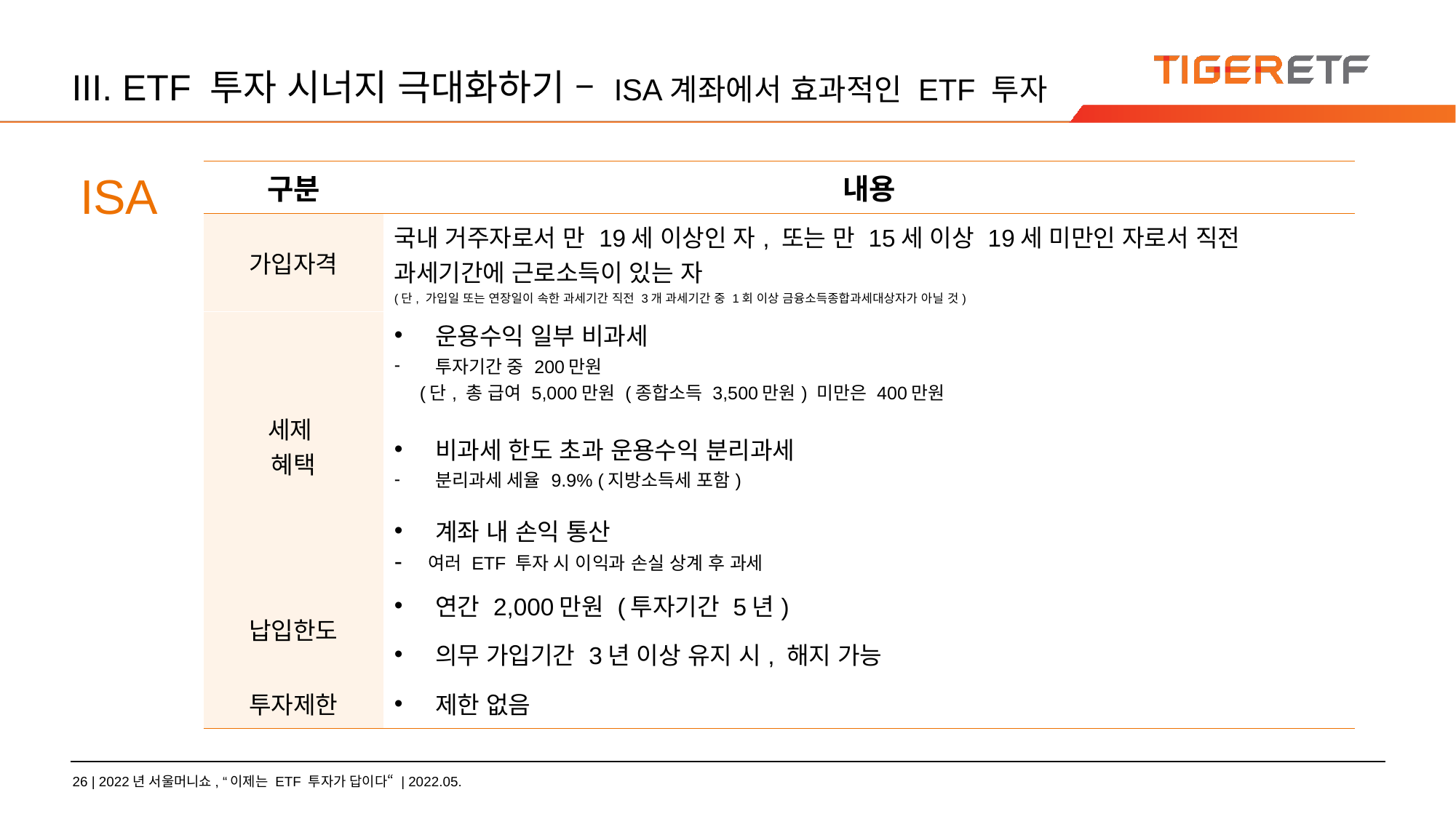

# III. ETF 투자 시너지 극대화하기 – ISA계좌에서 효과적인 ETF 투자
ISA
| 구분 | 내용 |
| --- | --- |
| 가입자격 | 국내 거주자로서 만 19세 이상인 자, 또는 만 15세 이상 19세 미만인 자로서 직전 과세기간에 근로소득이 있는 자 (단, 가입일 또는 연장일이 속한 과세기간 직전 3개 과세기간 중 1회 이상 금융소득종합과세대상자가 아닐 것) |
| 세제 혜택 | 운용수익 일부 비과세 투자기간 중 200만원 (단, 총 급여 5,000만원 (종합소득 3,500만원) 미만은 400만원 비과세 한도 초과 운용수익 분리과세 분리과세 세율 9.9% (지방소득세 포함) 계좌 내 손익 통산 - 여러 ETF 투자 시 이익과 손실 상계 후 과세 |
| 납입한도 | 연간 2,000만원 (투자기간 5년) |
|  | 의무 가입기간 3년 이상 유지 시, 해지 가능 |
| 투자제한 | 제한 없음 |